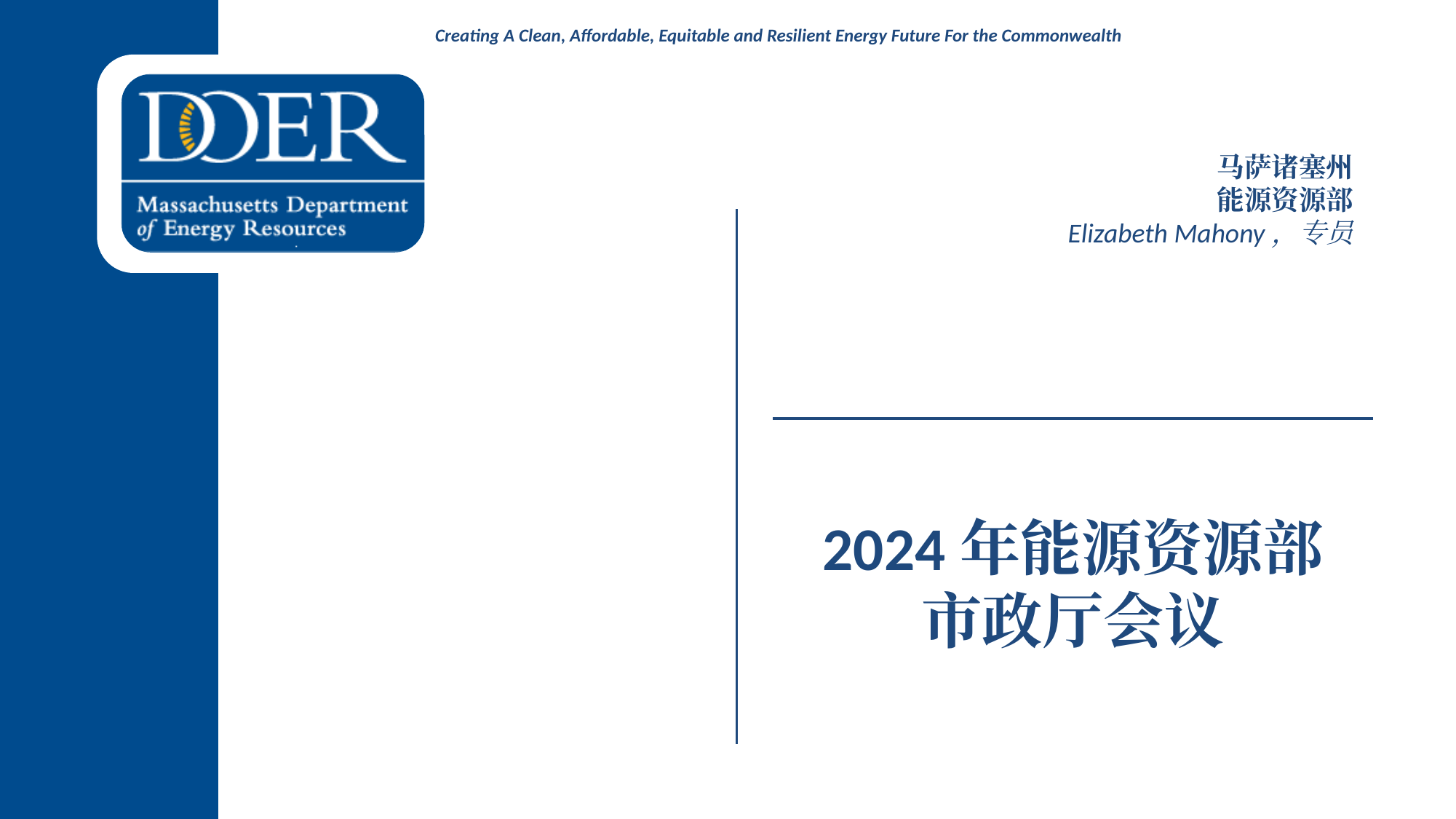

马萨诸塞州
能源资源部
Elizabeth Mahony，专员
# 2024年能源资源部 市政厅会议